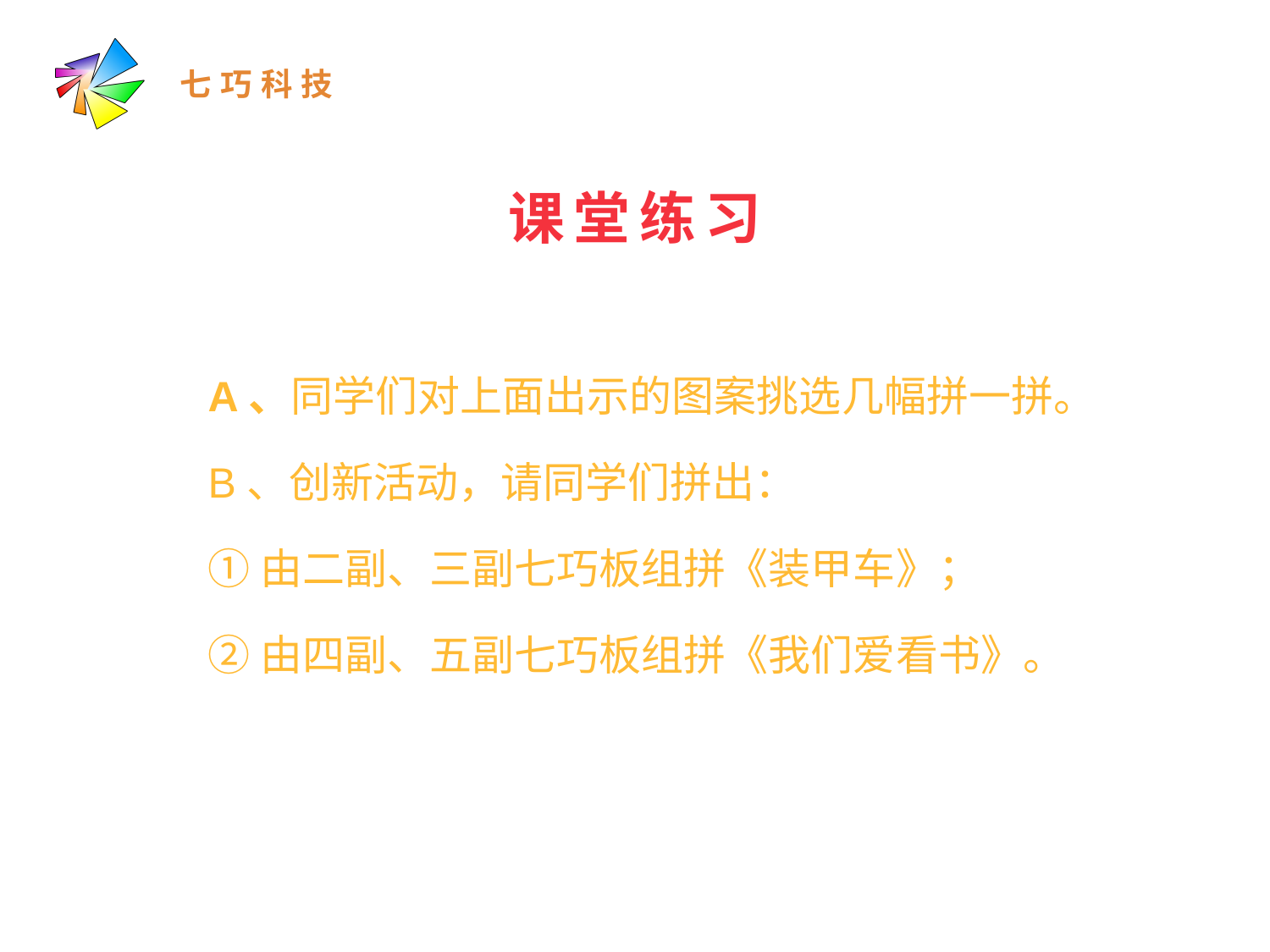

课堂练习
A、同学们对上面出示的图案挑选几幅拼一拼。
B、创新活动，请同学们拼出：
①由二副、三副七巧板组拼《装甲车》；
②由四副、五副七巧板组拼《我们爱看书》。